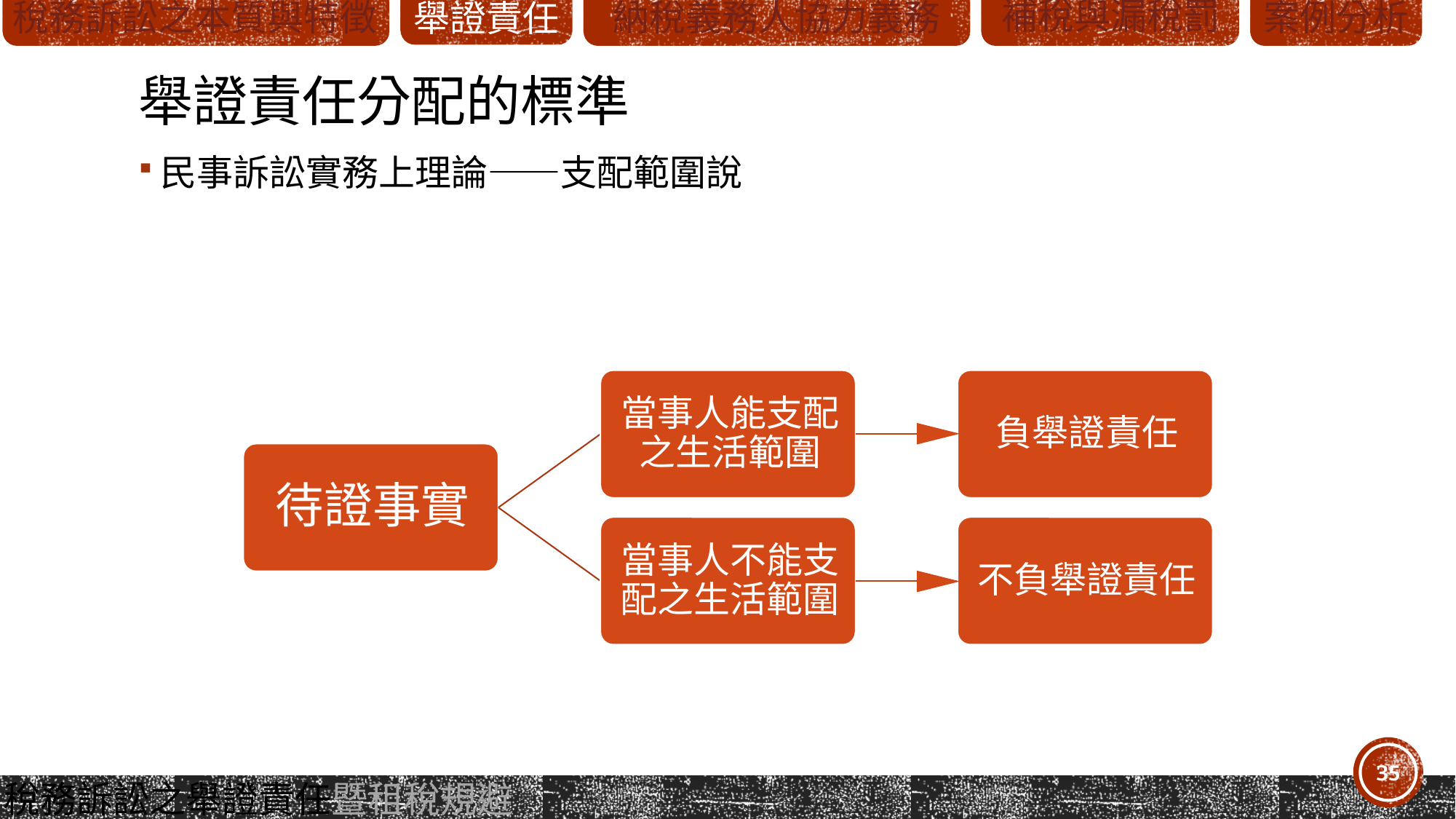

# 舉證責任分配的標準
民事訴訟實務上理論——支配範圍說
待證事實

當事人能支配之生活範圍

負舉證責任

當事人不能支配之生活範圍

不負舉證責任

35